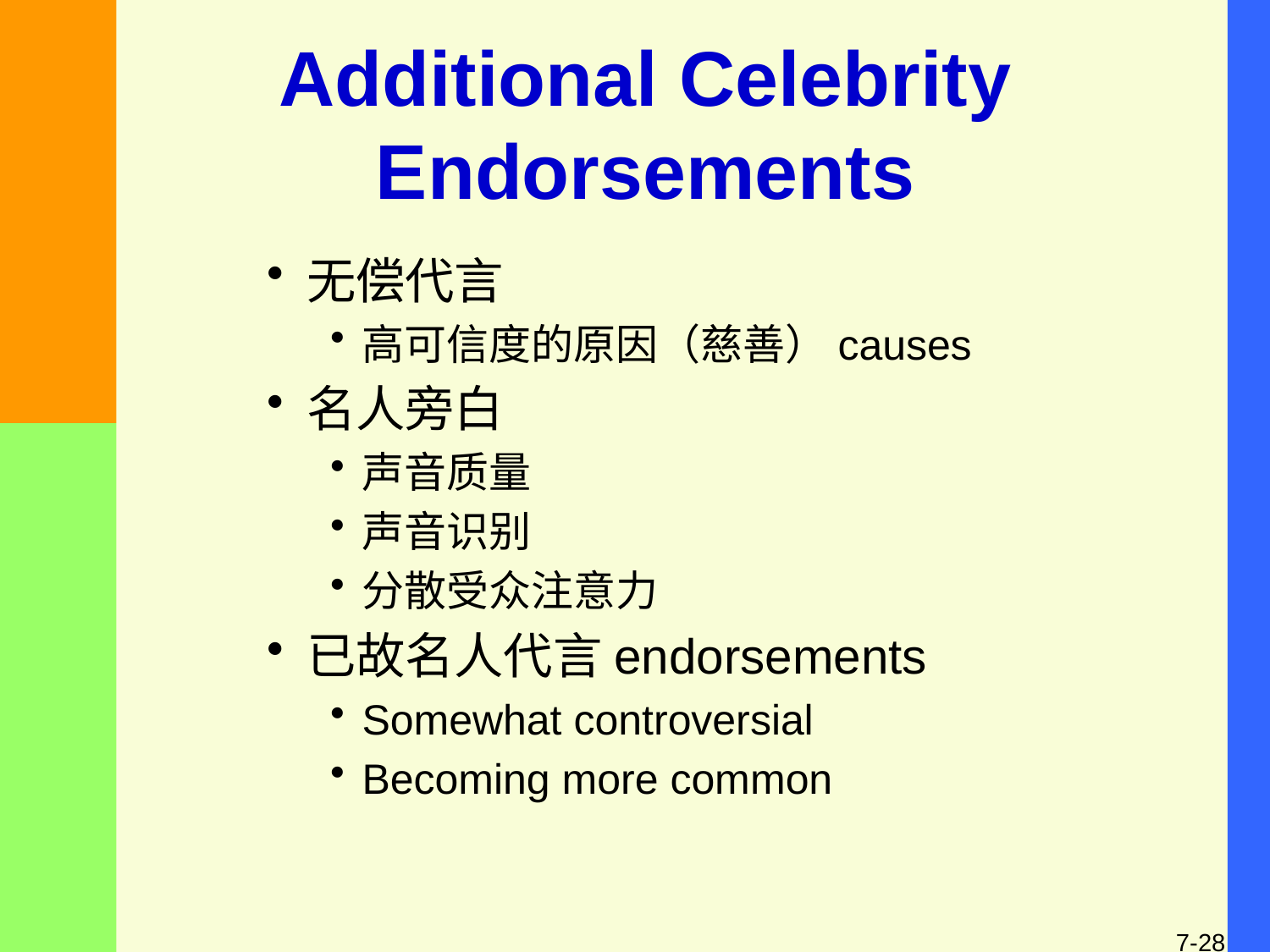

# Additional Celebrity Endorsements
无偿代言
高可信度的原因（慈善）causes
名人旁白
声音质量
声音识别
分散受众注意力
已故名人代言endorsements
Somewhat controversial
Becoming more common

7-28